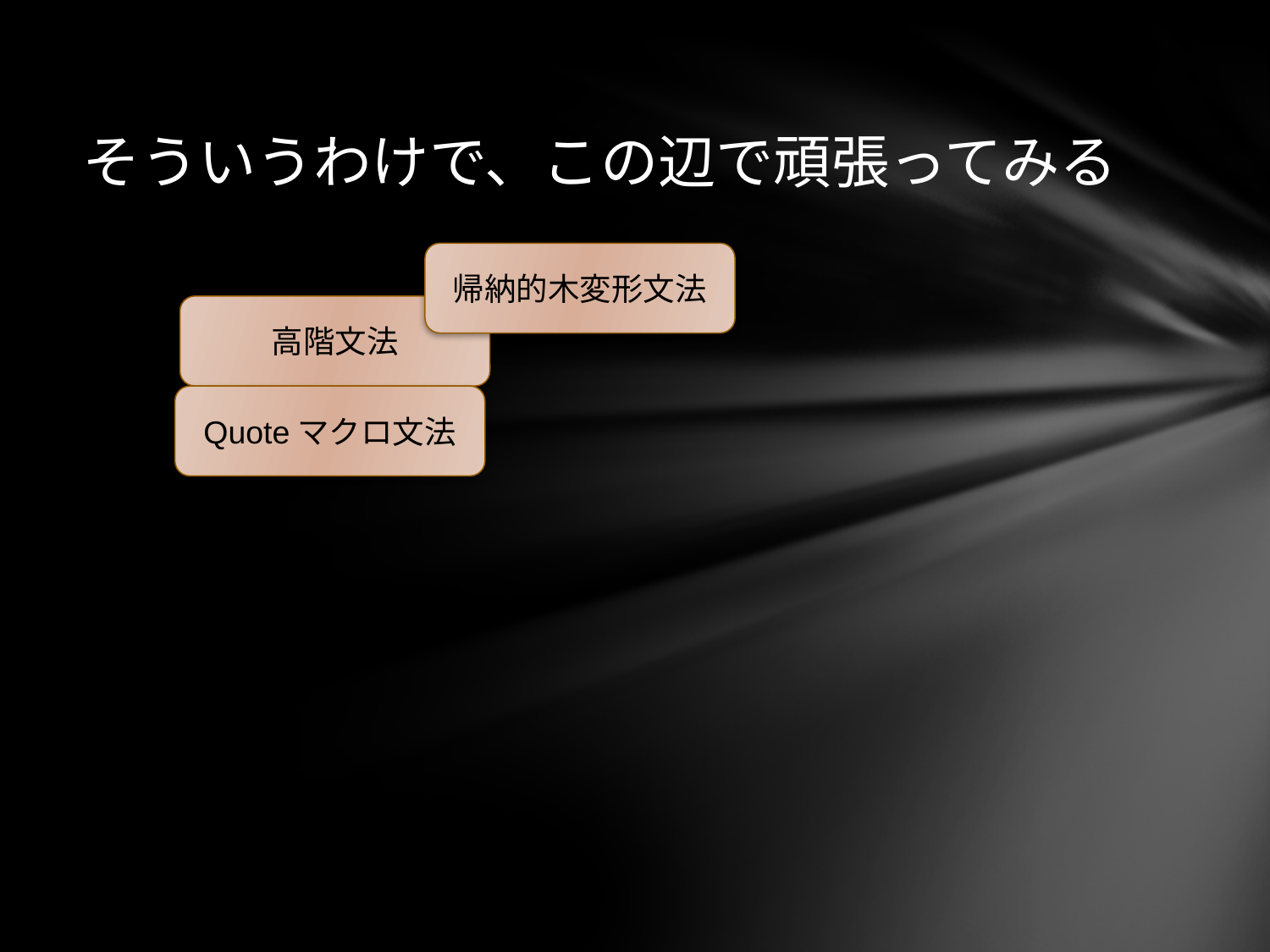

そういうわけで、この辺で頑張ってみる
帰納的木変形文法
高階文法
Quoteマクロ文法